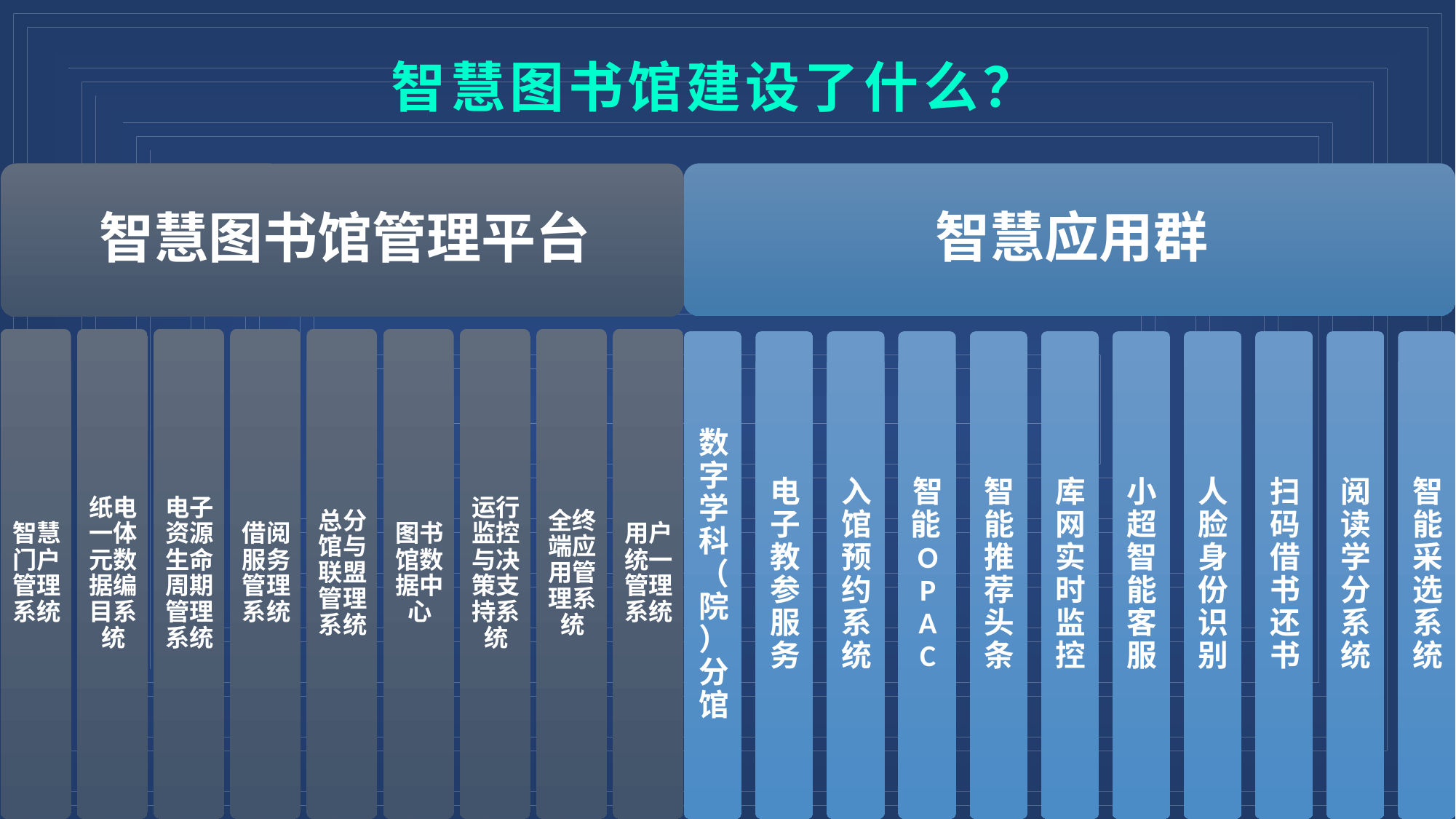

智慧图书馆建设了什么？
智慧图书馆管理平台
智慧门户管理系统
纸电一体元数据编目系统
电子资源生命周期管理系统
借阅服务管理系统
总分馆与联盟管理系统
图书馆数据中心
运行监控与决策支持系统
全终端应用管理系统
用户统一管理系统
智慧应用群
数字学科（院）分馆
电子教参服务
入馆预约系统
智能O P A C
智能推荐头条
库网实时监控
小超智能客服
人脸身份识别
扫码借书还书
阅读学分系统
智能采选系统